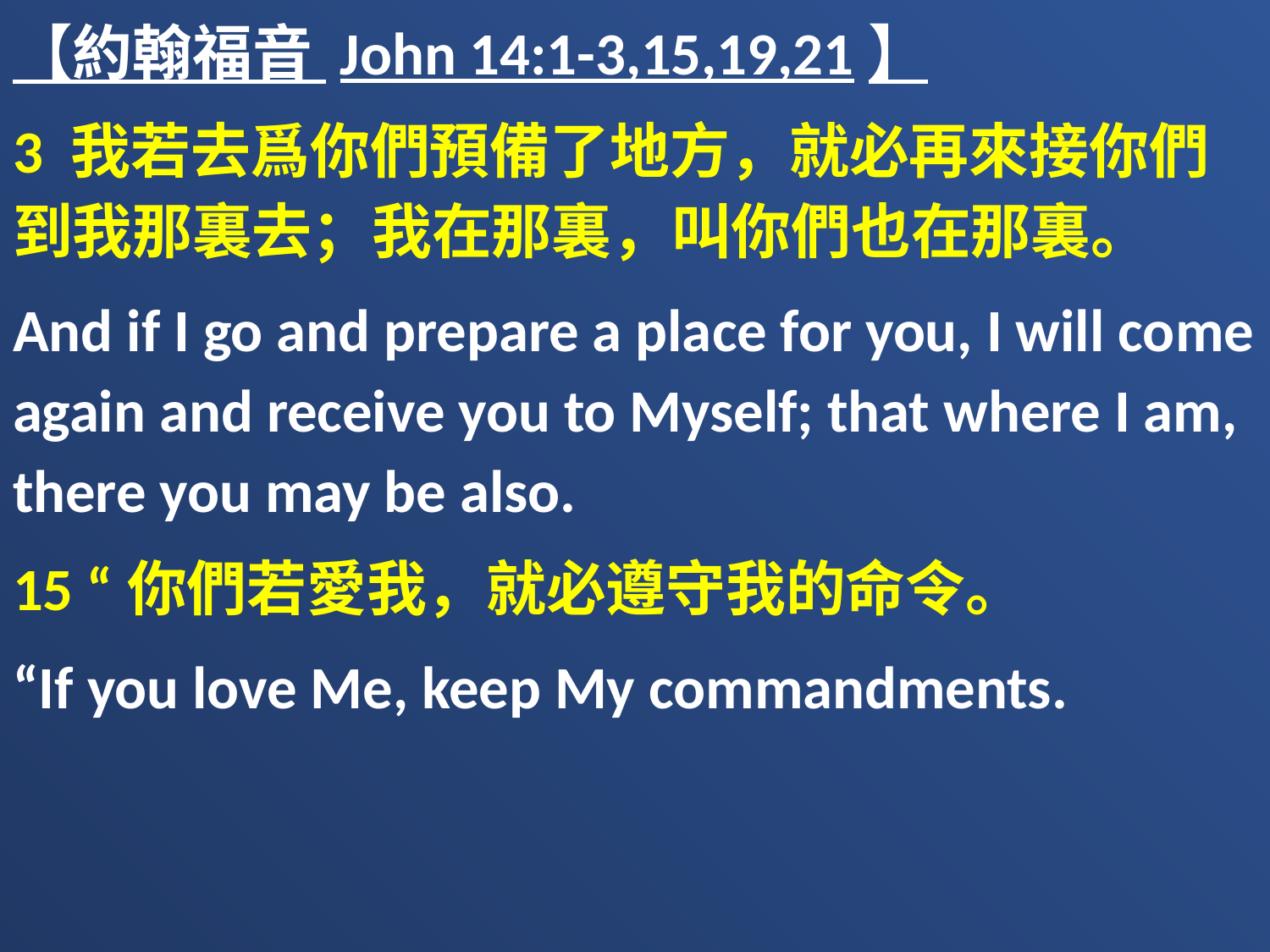

【約翰福音 John 14:1-3,15,19,21】
3 我若去爲你們預備了地方，就必再來接你們到我那裏去；我在那裏，叫你們也在那裏。
And if I go and prepare a place for you, I will come again and receive you to Myself; that where I am, there you may be also.
15 “你們若愛我，就必遵守我的命令。
“If you love Me, keep My commandments.